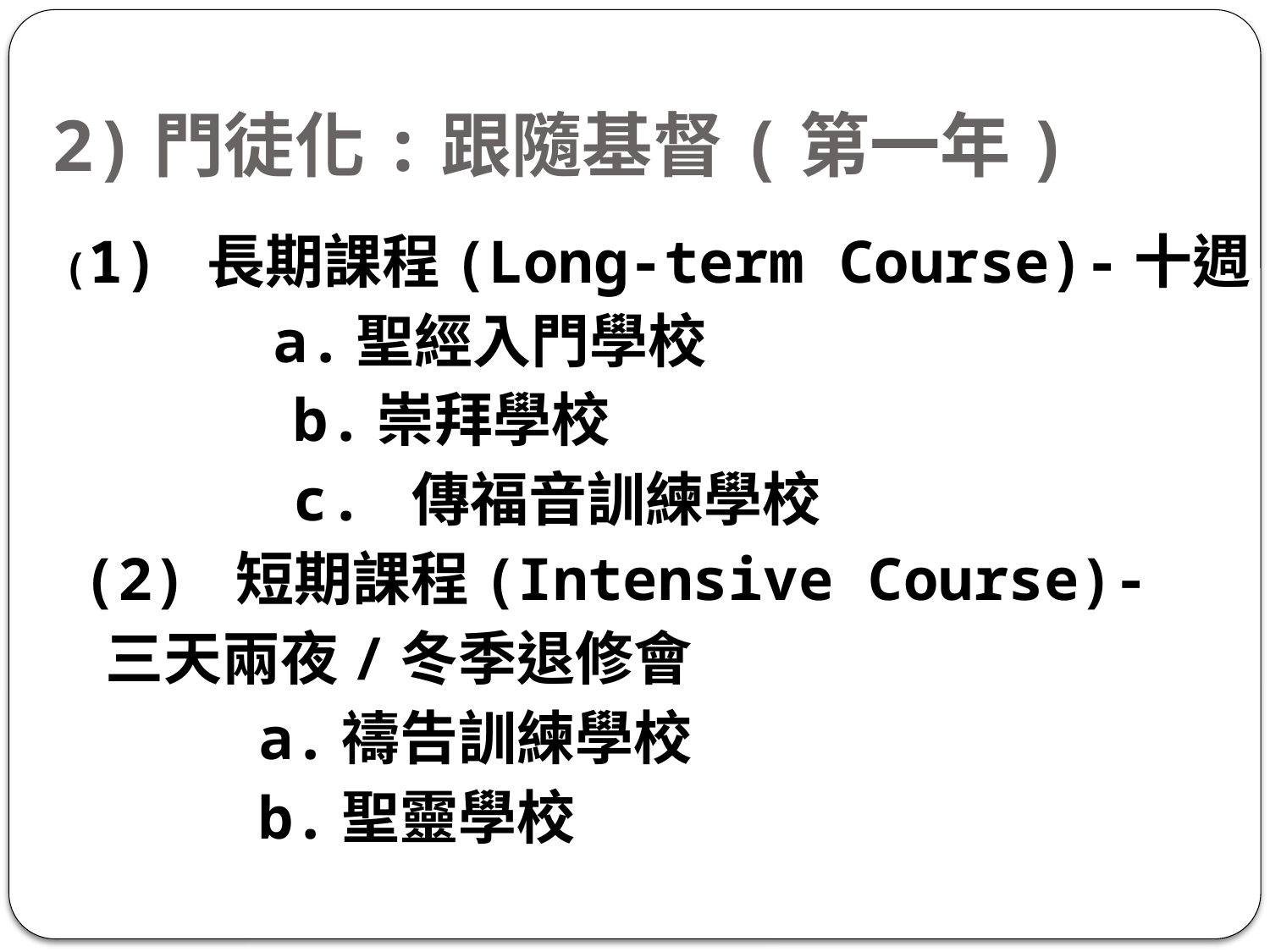

# 2)門徒化:跟隨基督(第一年)
  (1) 長期課程(Long-term Course)-十週
                a.聖經入門學校
        b.崇拜學校
        c. 傳福音訓練學校
  (2) 短期課程(Intensive Course)-
      三天兩夜/冬季退修會
       a.禱告訓練學校
       b.聖靈學校